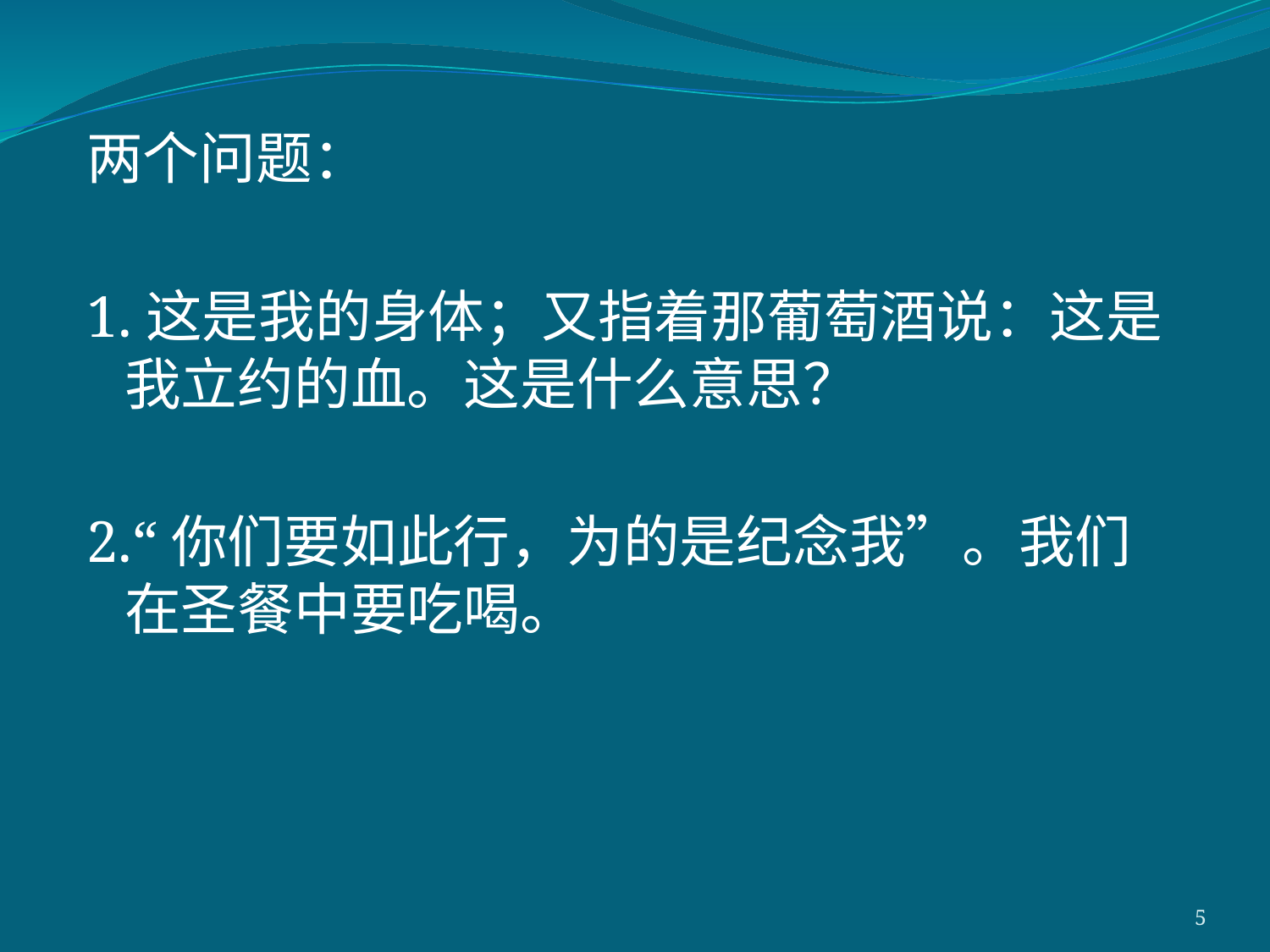

两个问题：

1.这是我的身体；又指着那葡萄酒说：这是我立约的血。这是什么意思？

2.“你们要如此行，为的是纪念我”。我们在圣餐中要吃喝。

5